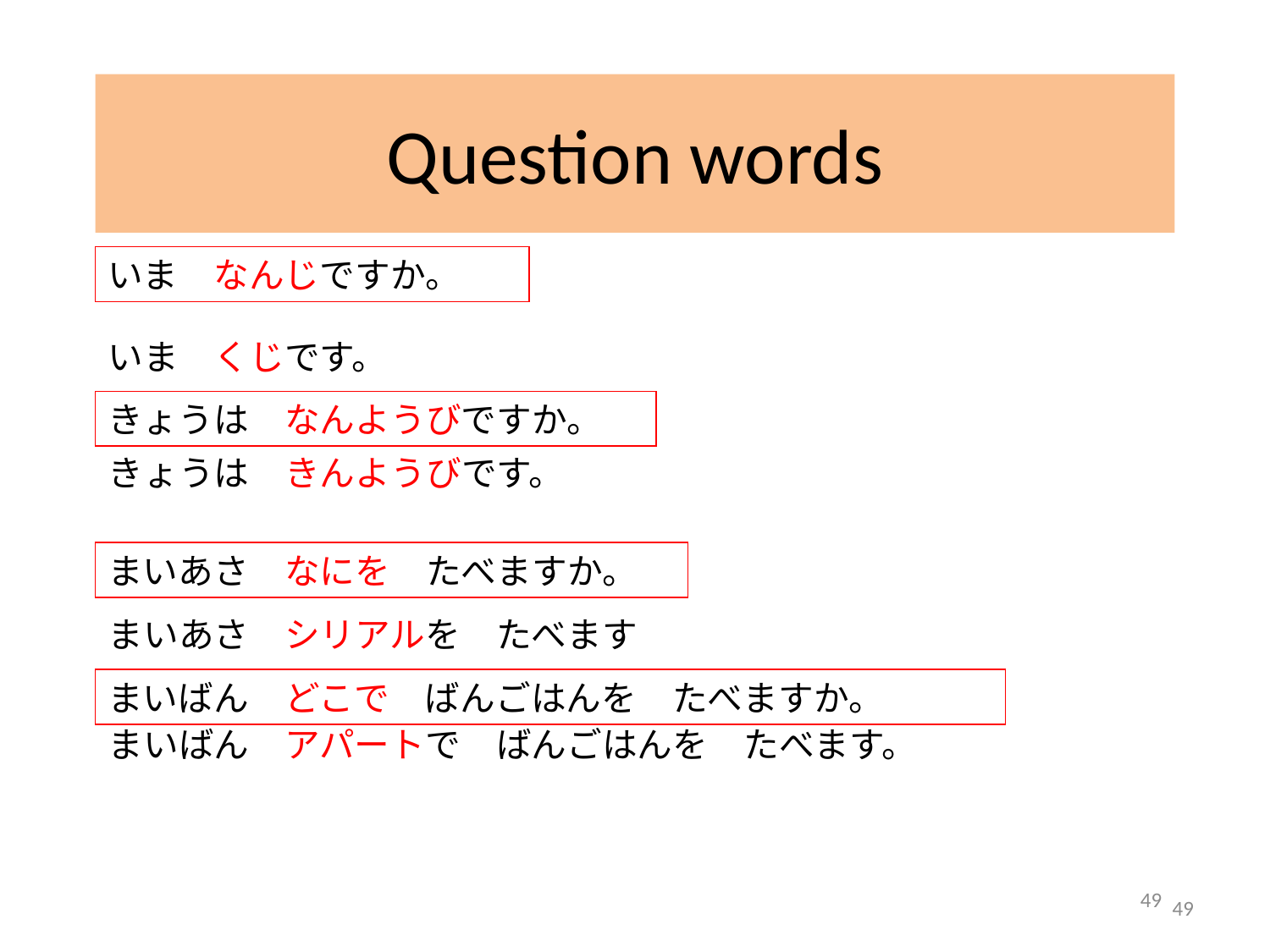

# Question words
いま　なんじですか。

いま　くじです。

きょうは　きんようびです。

まいあさ　シリアルを　たべます

まいばん　アパートで　ばんごはんを　たべます。
きょうは　なんようびですか。
まいあさ　なにを　たべますか。
まいばん　どこで　ばんごはんを　たべますか。
49
49